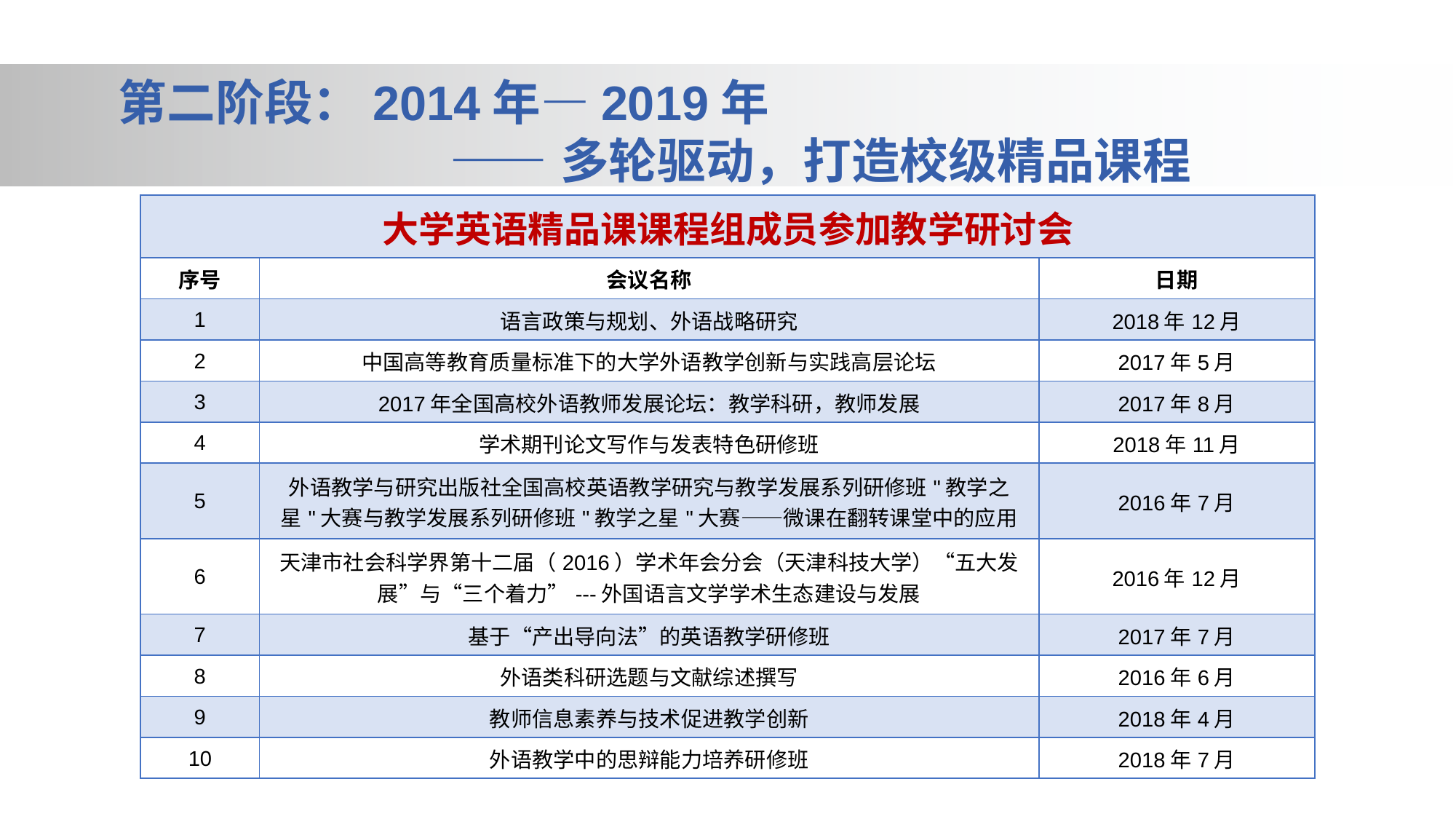

第二阶段：2014年—2019年
                              ——多轮驱动，打造校级精品课程

| 大学英语精品课课程组成员参加教学研讨会 |  |  |
| --- | --- | --- |
| 序号 | 会议名称 | 日期 |
| 1 | 语言政策与规划、外语战略研究 | 2018年12月 |
| 2 | 中国高等教育质量标准下的大学外语教学创新与实践高层论坛 | 2017年5月 |
| 3 | 2017年全国高校外语教师发展论坛：教学科研，教师发展 | 2017年8月 |
| 4 | 学术期刊论文写作与发表特色研修班 | 2018年11月 |
| 5 | 外语教学与研究出版社全国高校英语教学研究与教学发展系列研修班"教学之星"大赛与教学发展系列研修班"教学之星"大赛——微课在翻转课堂中的应用 | 2016年7月 |
| 6 | 天津市社会科学界第十二届（2016）学术年会分会（天津科技大学）“五大发展”与“三个着力”---外国语言文学学术生态建设与发展 | 2016年12月 |
| 7 | 基于“产出导向法”的英语教学研修班 | 2017年7月 |
| 8 | 外语类科研选题与文献综述撰写 | 2016年6月 |
| 9 | 教师信息素养与技术促进教学创新 | 2018年4月 |
| 10 | 外语教学中的思辩能力培养研修班 | 2018年7月 |